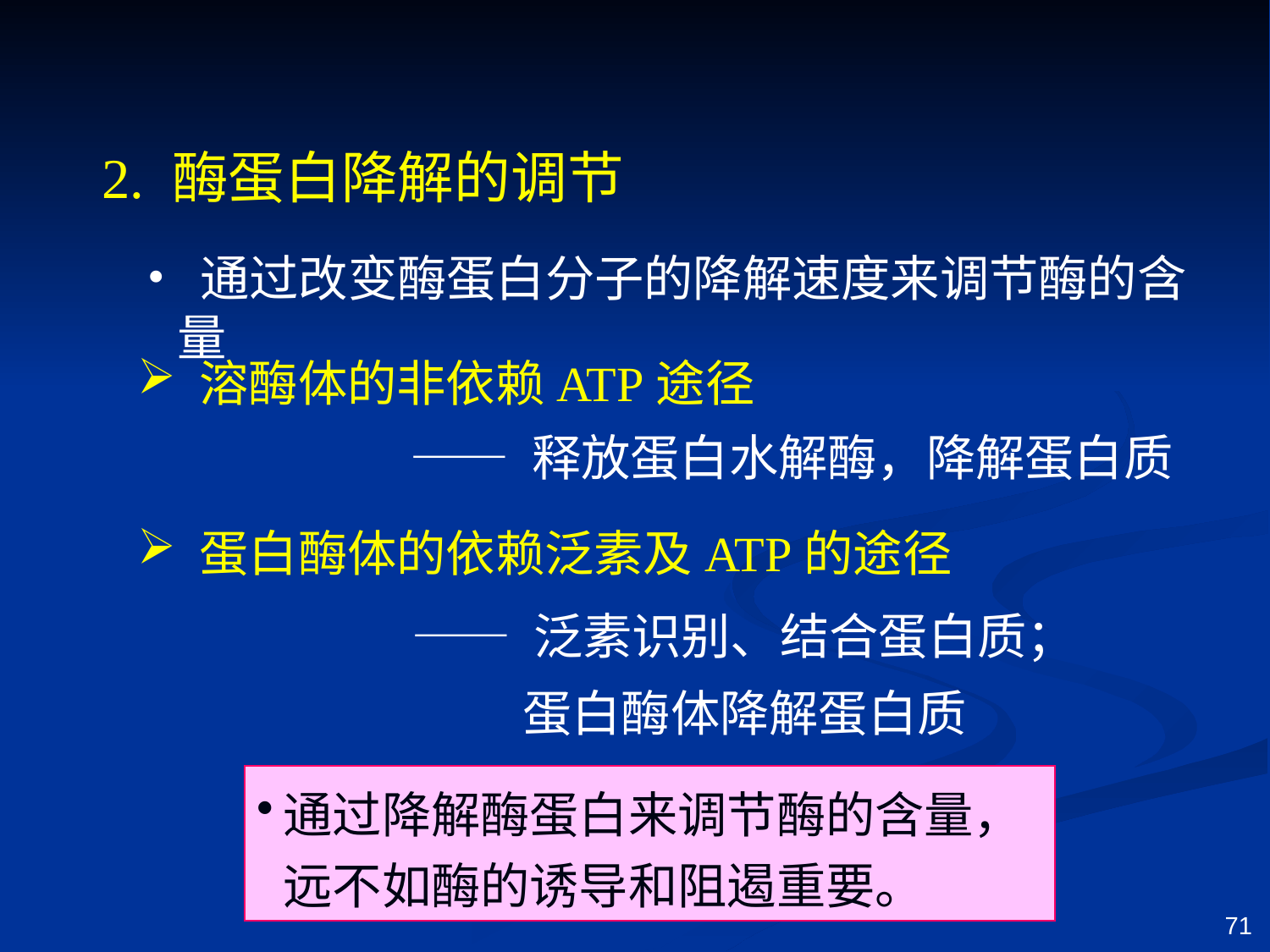

2. 酶蛋白降解的调节
 通过改变酶蛋白分子的降解速度来调节酶的含量
 溶酶体的非依赖ATP途径
—— 释放蛋白水解酶，降解蛋白质
 蛋白酶体的依赖泛素及ATP的途径
—— 泛素识别、结合蛋白质；
         蛋白酶体降解蛋白质
通过降解酶蛋白来调节酶的含量，远不如酶的诱导和阻遏重要。
71